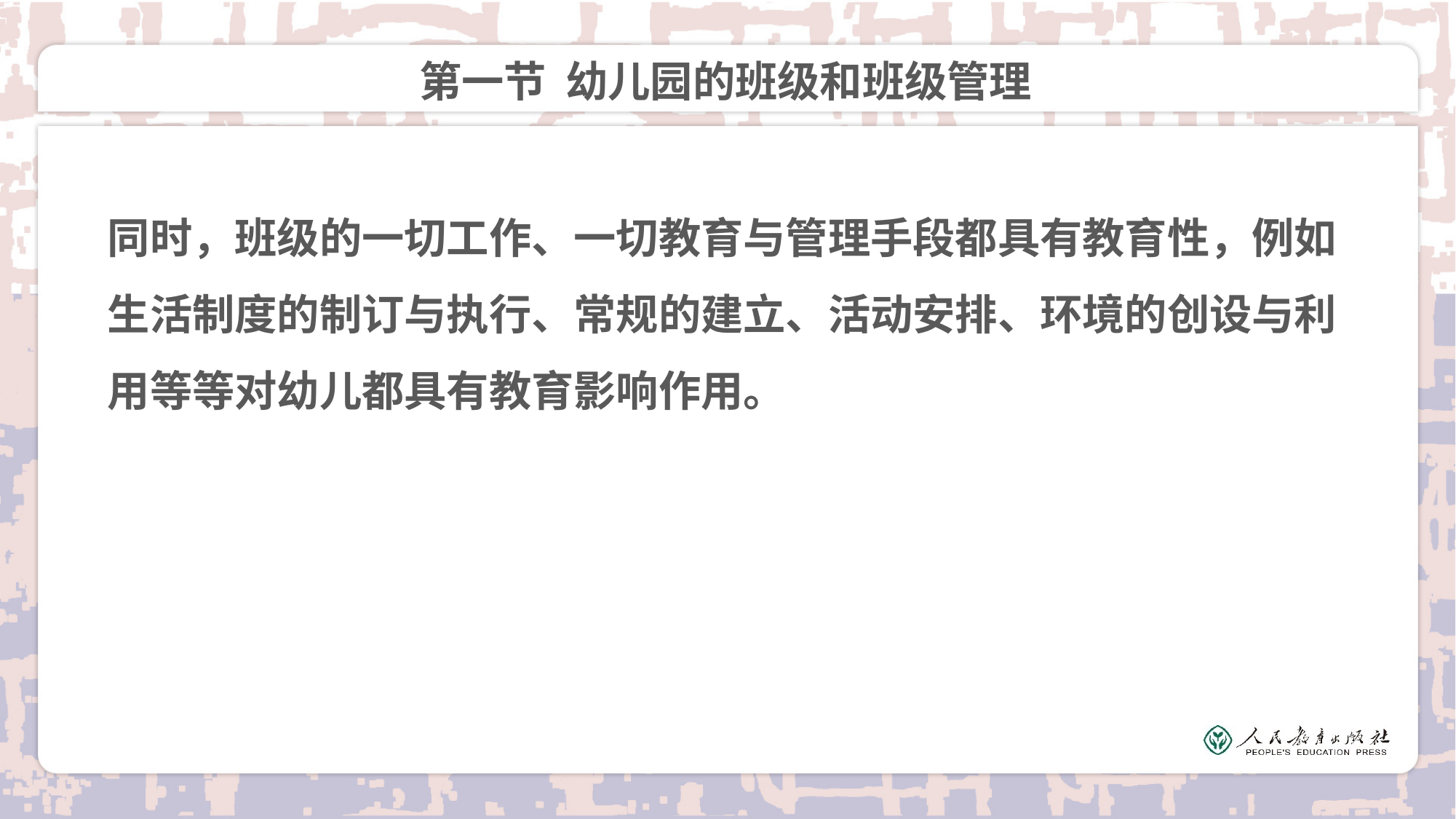

# 第一节  幼儿园的班级和班级管理
同时，班级的一切工作、一切教育与管理手段都具有教育性，例如生活制度的制订与执行、常规的建立、活动安排、环境的创设与利用等等对幼儿都具有教育影响作用。